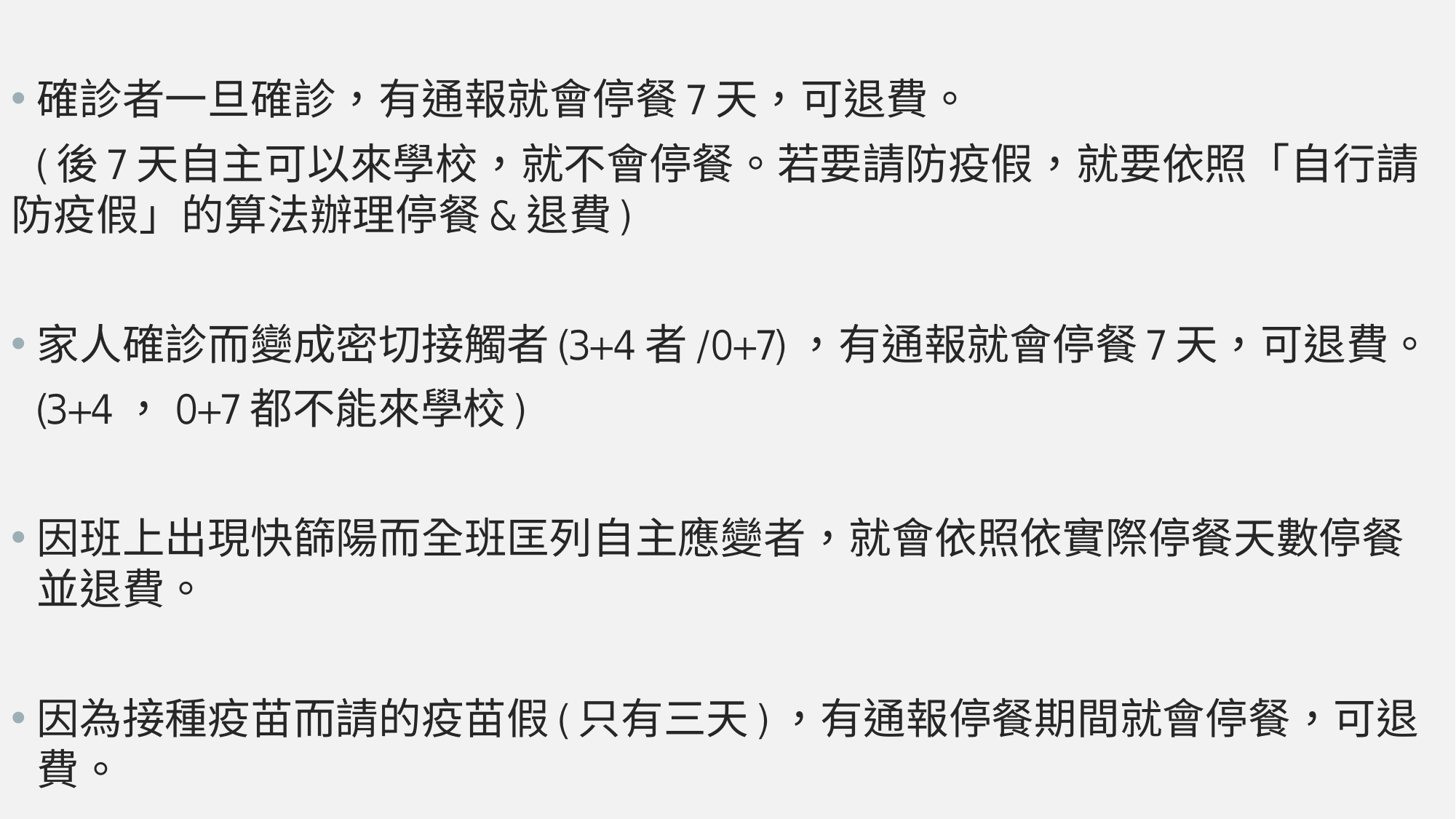

確診者一旦確診，有通報就會停餐7天，可退費。
  (後7天自主可以來學校，就不會停餐。若要請防疫假，就要依照「自行請防疫假」的算法辦理停餐&退費)

家人確診而變成密切接觸者(3+4者/0+7)，有通報就會停餐7天，可退費。
  (3+4，0+7都不能來學校)

因班上出現快篩陽而全班匡列自主應變者，就會依照依實際停餐天數停餐並退費。

因為接種疫苗而請的疫苗假(只有三天)，有通報停餐期間就會停餐，可退費。